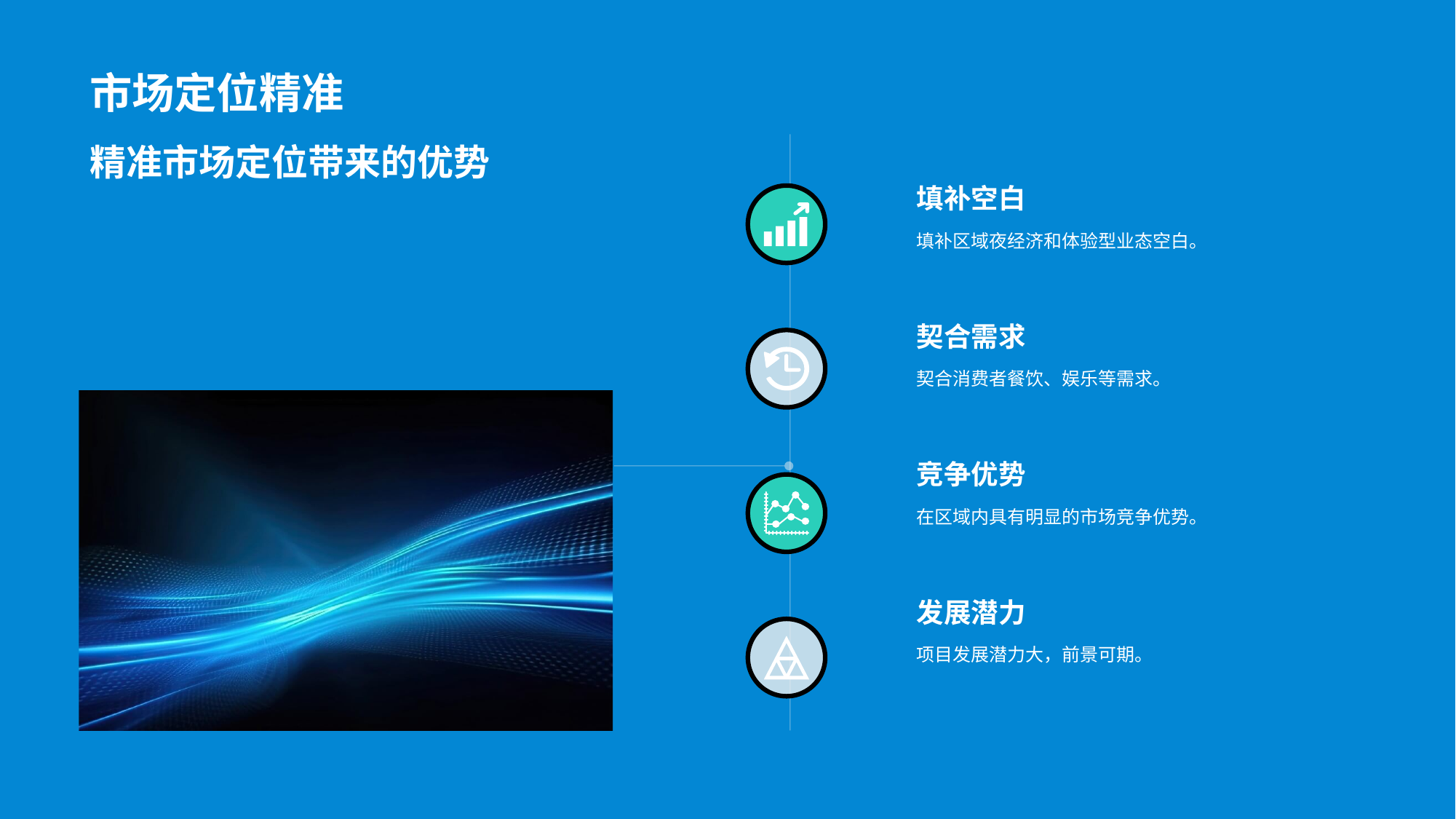

# 市场定位精准
精准市场定位带来的优势
填补空白

填补区域夜经济和体验型业态空白。

契合需求

契合消费者餐饮、娱乐等需求。
竞争优势

在区域内具有明显的市场竞争优势。
发展潜力

项目发展潜力大，前景可期。